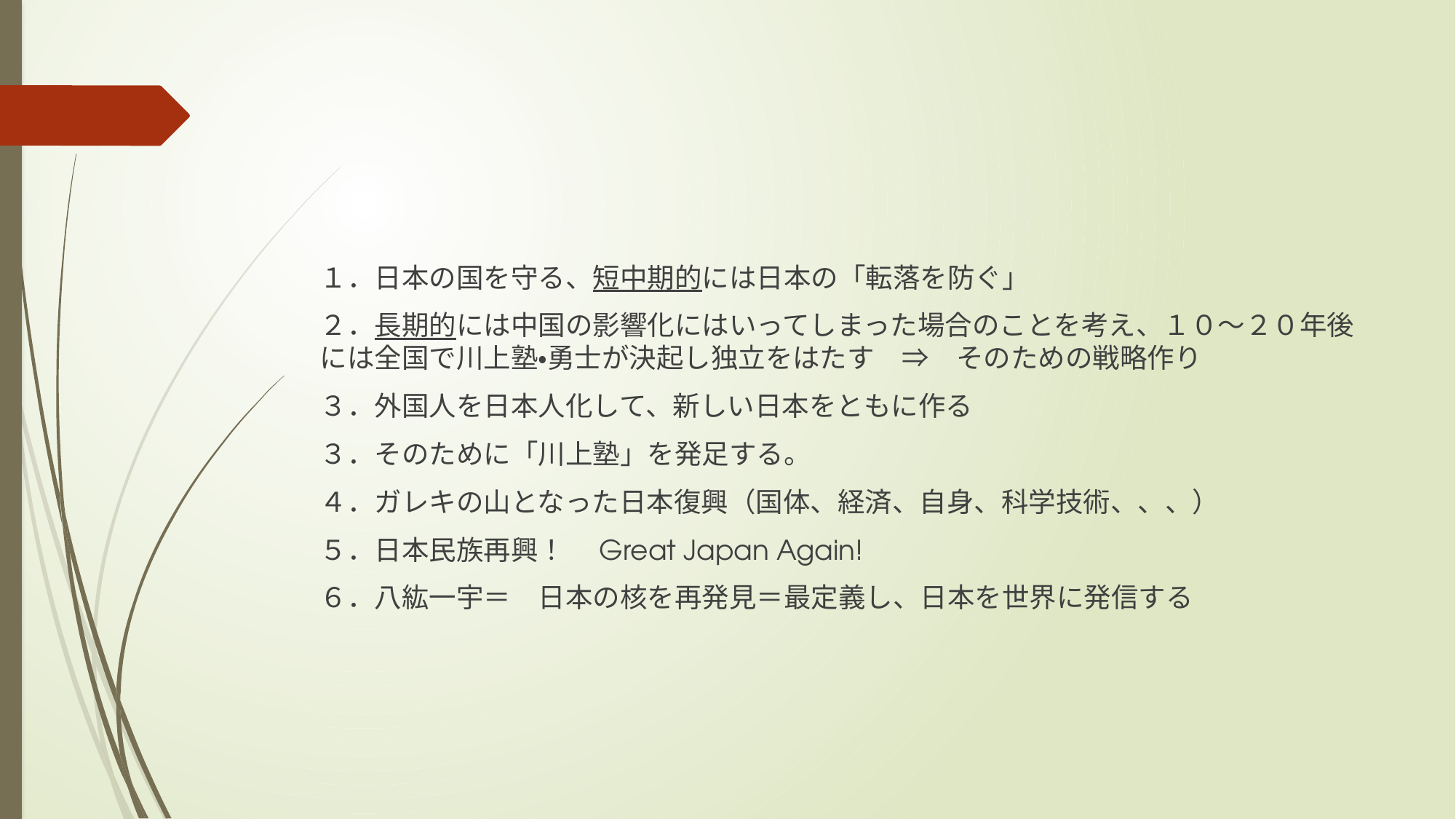

１．日本の国を守る、短中期的には日本の「転落を防ぐ」
２．長期的には中国の影響化にはいってしまった場合のことを考え、１０～２０年後には全国で川上塾・勇士が決起し独立をはたす　⇒　そのための戦略作り
３．外国人を日本人化して、新しい日本をともに作る
３．そのために「川上塾」を発足する。
４．ガレキの山となった日本復興（国体、経済、自身、科学技術、、、）
５．日本民族再興！　Great Japan Again!
６．八紘一宇＝　日本の核を再発見＝最定義し、日本を世界に発信する